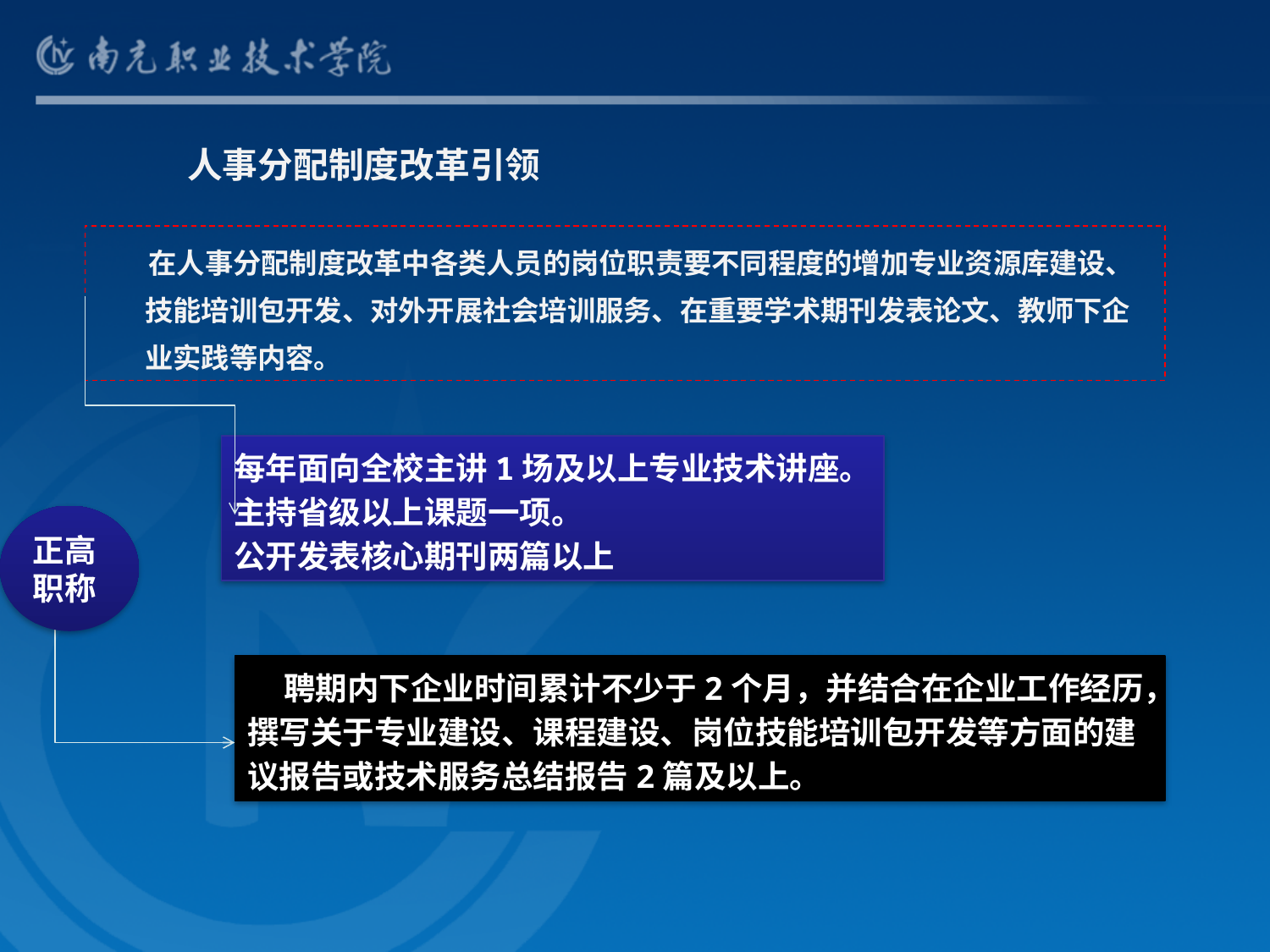

人事分配制度改革引领
       在人事分配制度改革中各类人员的岗位职责要不同程度的增加专业资源库建设、技能培训包开发、对外开展社会培训服务、在重要学术期刊发表论文、教师下企业实践等内容。
每年面向全校主讲1场及以上专业技术讲座。
主持省级以上课题一项。
公开发表核心期刊两篇以上
正高职称
    聘期内下企业时间累计不少于2个月，并结合在企业工作经历，撰写关于专业建设、课程建设、岗位技能培训包开发等方面的建议报告或技术服务总结报告2篇及以上。